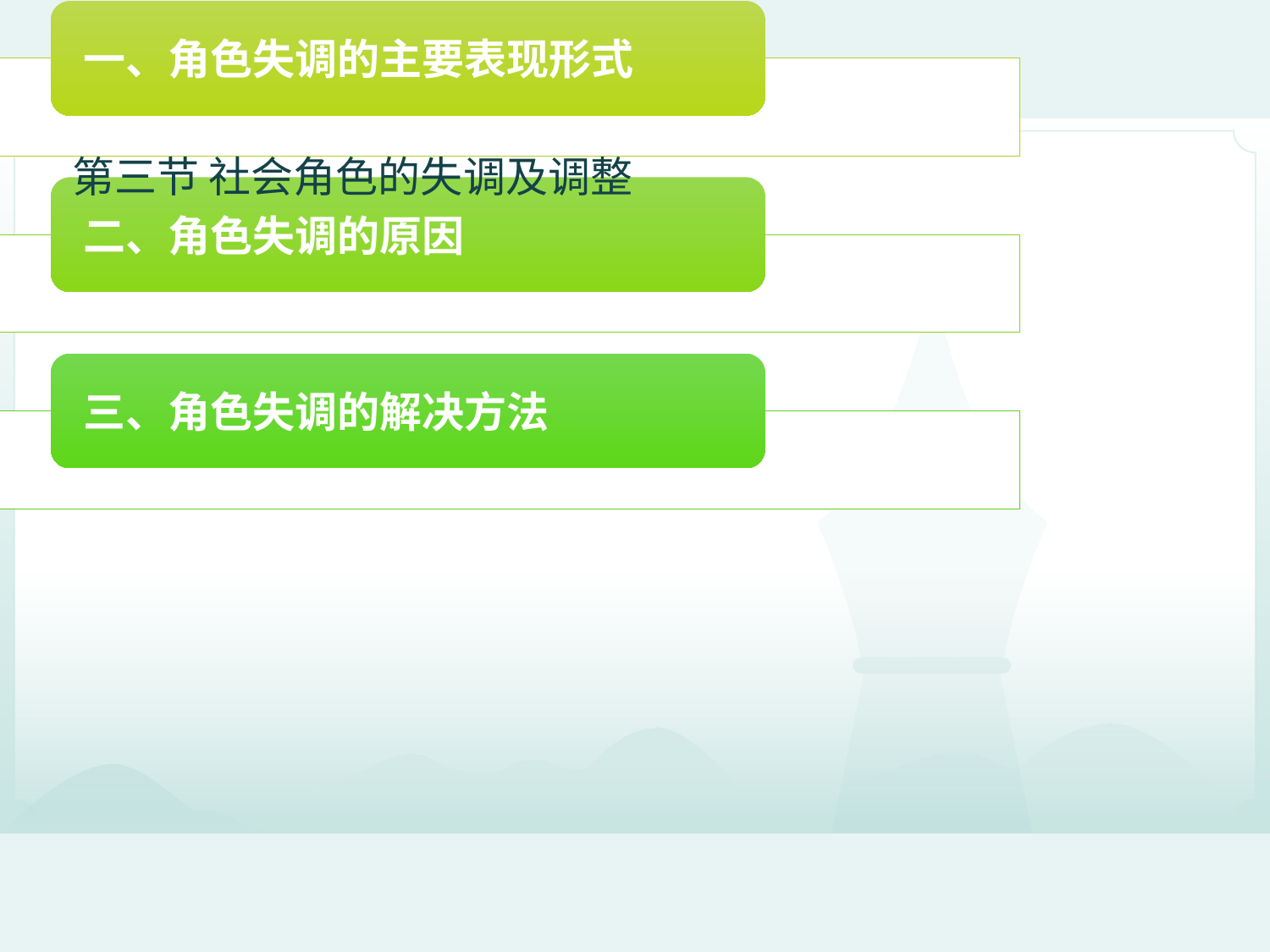

# 第三节 社会角色的失调及调整

一、角色失调的主要表现形式

二、角色失调的原因

三、角色失调的解决方法